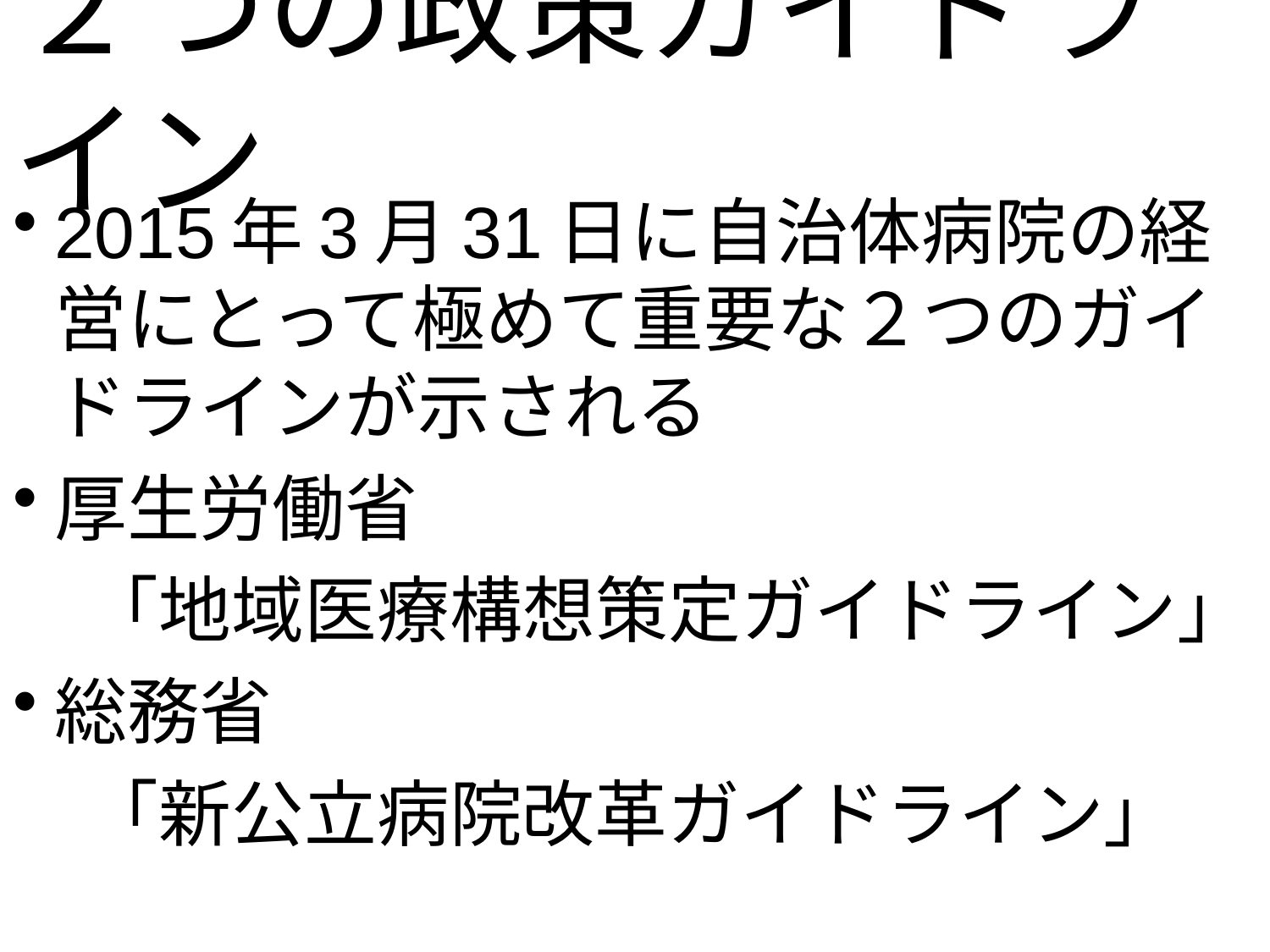

# ２つの政策ガイドライン
2015年3月31日に自治体病院の経営にとって極めて重要な２つのガイドラインが示される
厚生労働省
　「地域医療構想策定ガイドライン」
総務省
　「新公立病院改革ガイドライン」